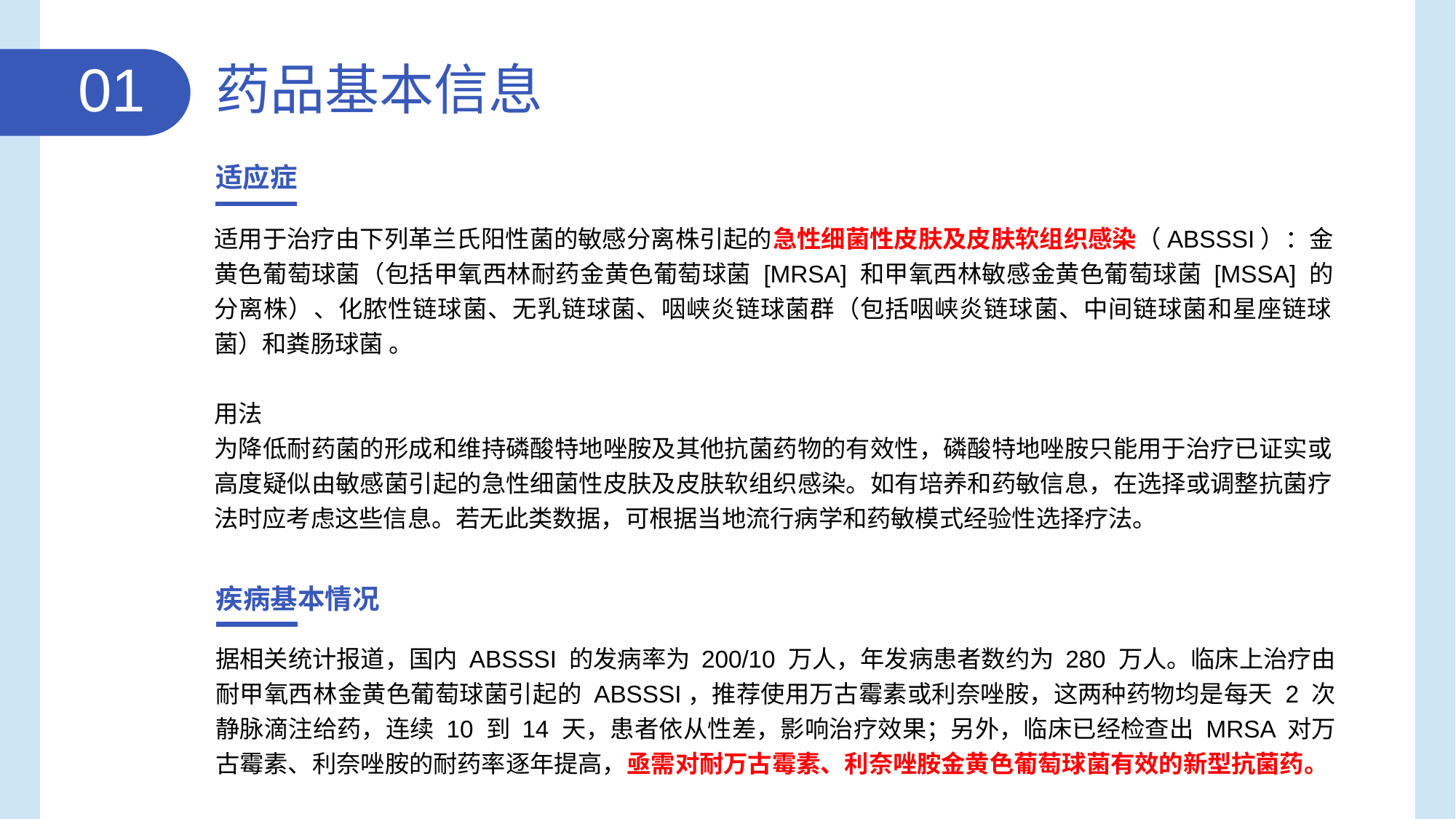

01
药品基本信息
适应症
适用于治疗由下列革兰氏阳性菌的敏感分离株引起的急性细菌性皮肤及皮肤软组织感染（ABSSSI）：金黄色葡萄球菌（包括甲氧西林耐药金黄色葡萄球菌 [MRSA] 和甲氧西林敏感金黄色葡萄球菌 [MSSA] 的分离株）、化脓性链球菌、无乳链球菌、咽峡炎链球菌群（包括咽峡炎链球菌、中间链球菌和星座链球菌）和粪肠球菌 。

用法
为降低耐药菌的形成和维持磷酸特地唑胺及其他抗菌药物的有效性，磷酸特地唑胺只能用于治疗已证实或高度疑似由敏感菌引起的急性细菌性皮肤及皮肤软组织感染。如有培养和药敏信息，在选择或调整抗菌疗法时应考虑这些信息。若无此类数据，可根据当地流行病学和药敏模式经验性选择疗法。
疾病基本情况
据相关统计报道，国内 ABSSSI 的发病率为 200/10 万人，年发病患者数约为 280 万人。临床上治疗由耐甲氧西林金黄色葡萄球菌引起的 ABSSSI，推荐使用万古霉素或利奈唑胺，这两种药物均是每天 2 次静脉滴注给药，连续 10 到 14 天，患者依从性差，影响治疗效果；另外，临床已经检查出 MRSA 对万古霉素、利奈唑胺的耐药率逐年提高，亟需对耐万古霉素、利奈唑胺金黄色葡萄球菌有效的新型抗菌药。